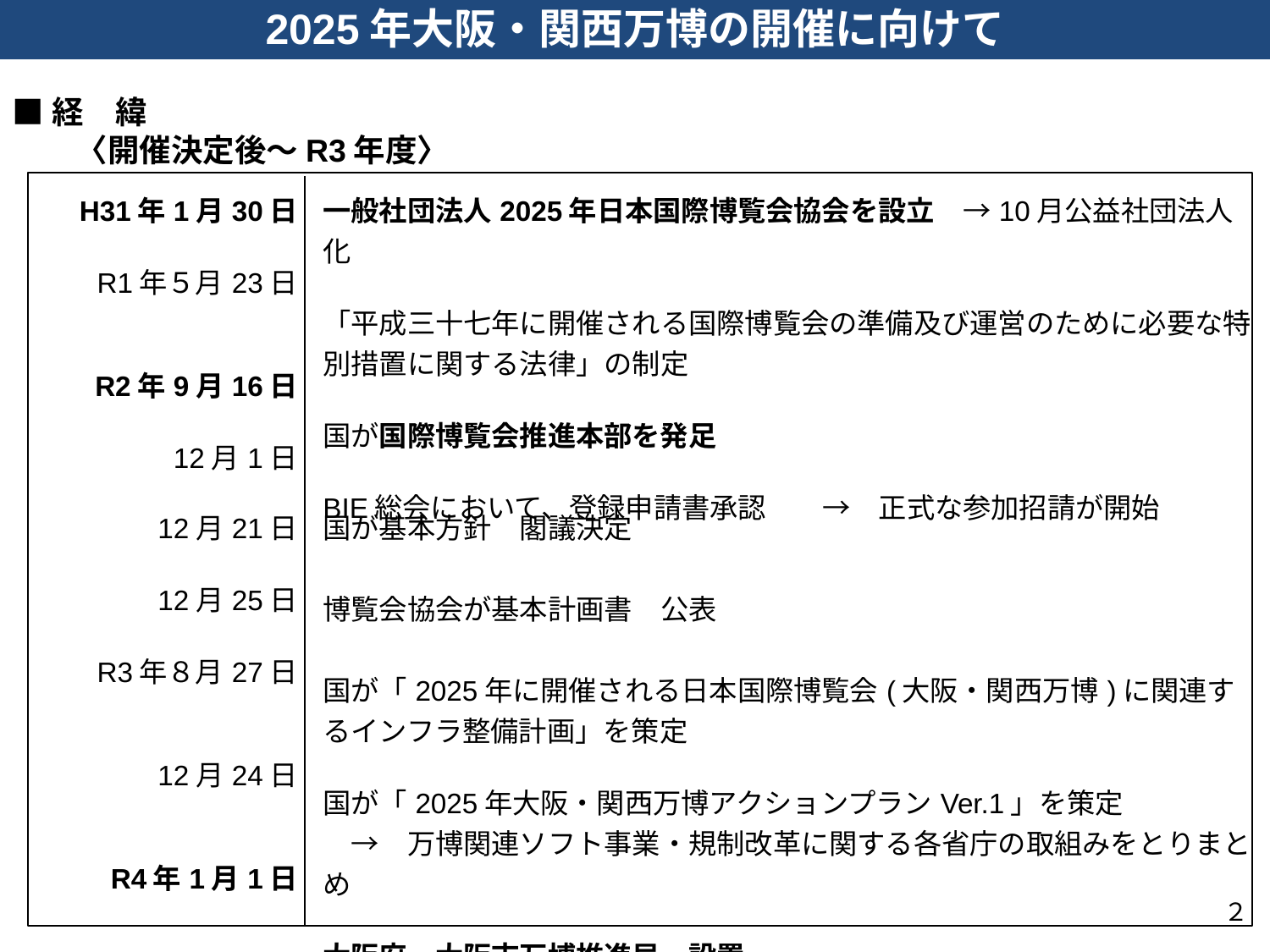

2025年大阪・関西万博の開催に向けて
■経　緯
　　〈開催決定後～R3年度〉

| H31年1月30日 R1年５月23日 R2年9月16日 12月1日 | 一般社団法人2025年日本国際博覧会協会を設立　→10月公益社団法人化 「平成三十七年に開催される国際博覧会の準備及び運営のために必要な特別措置に関する法律」の制定 国が国際博覧会推進本部を発足 BIE総会において、登録申請書承認　　→　正式な参加招請が開始 |
| --- | --- |
| 12月21日 12月25日 R3年８月27日 12月24日 R4年1月1日 | 国が基本方針　閣議決定 　 博覧会協会が基本計画書　公表 　 国が「2025年に開催される日本国際博覧会(大阪・関西万博)に関連するインフラ整備計画」を策定 国が「2025年大阪・関西万博アクションプランVer.1」を策定 　→　万博関連ソフト事業・規制改革に関する各省庁の取組みをとりまとめ 大阪府・大阪市万博推進局　設置 |
２